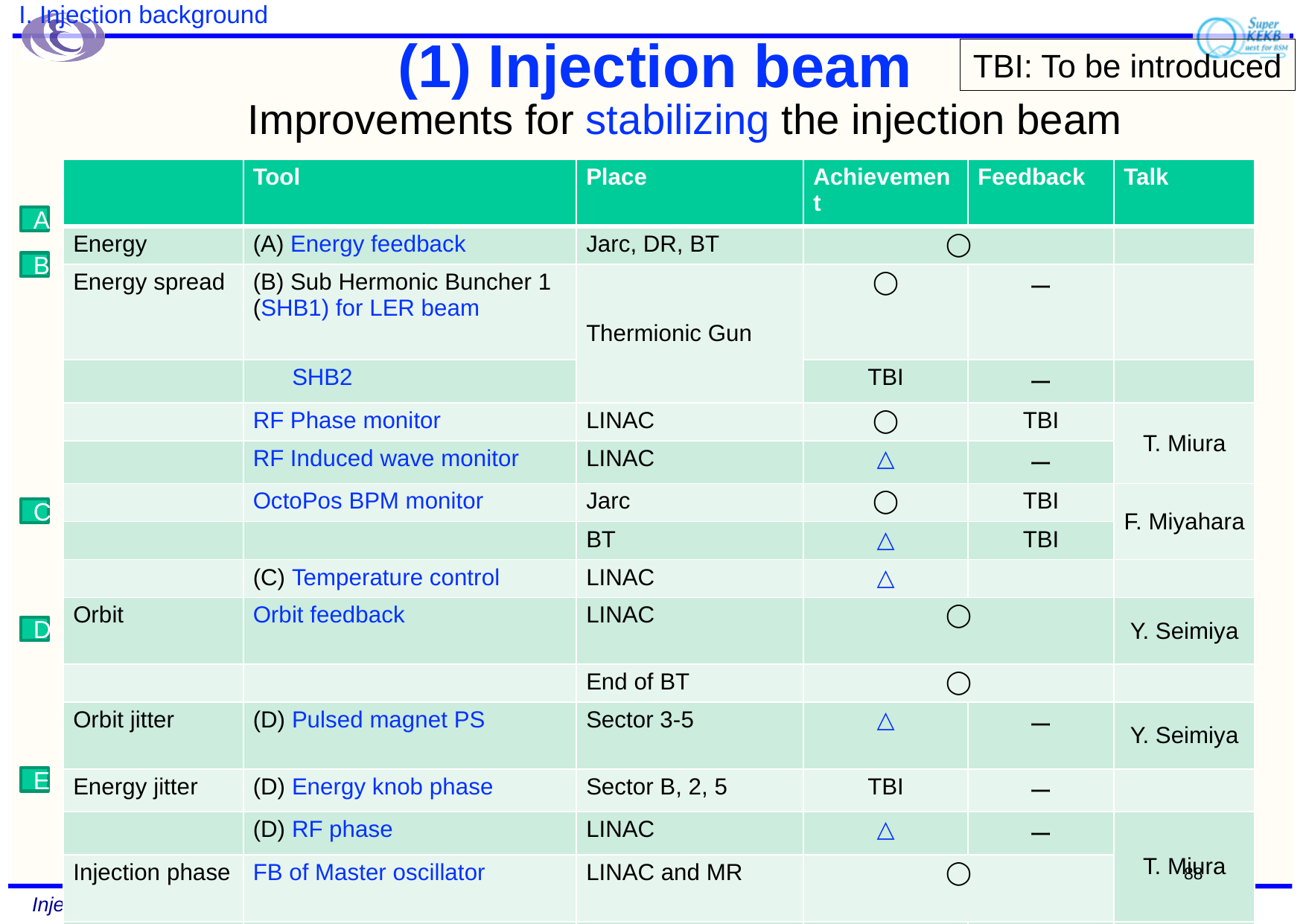

I. Injection background
# (1) Injection beam
TBI: To be introduced
Improvements for stabilizing the injection beam
|  | Tool | Place | Achievement | Feedback | Talk |
| --- | --- | --- | --- | --- | --- |
| Energy | (A) Energy feedback | Jarc, DR, BT | ◯ |  |  |
| Energy spread | (B) Sub Hermonic Buncher 1 (SHB1) for LER beam | Thermionic Gun | ◯ | ー |  |
|  | SHB2 |  | TBI | ー |  |
|  | RF Phase monitor | LINAC | ◯ | TBI | T. Miura |
|  | RF Induced wave monitor | LINAC | △ | ー |  |
|  | OctoPos BPM monitor | Jarc | ◯ | TBI | F. Miyahara |
|  |  | BT | △ | TBI |  |
|  | (C) Temperature control | LINAC | △ |  |  |
| Orbit | Orbit feedback | LINAC | ◯ |  | Y. Seimiya |
|  |  | End of BT | ◯ |  |  |
| Orbit jitter | (D) Pulsed magnet PS | Sector 3-5 | △ | ー | Y. Seimiya |
| Energy jitter | (D) Energy knob phase | Sector B, 2, 5 | TBI | ー |  |
|  | (D) RF phase | LINAC | △ | ー | T. Miura |
| Injection phase | FB of Master oscillator | LINAC and MR | ◯ |  |  |
| Emittance | (E) e- RF gun | RF Gun | △(Stability) | TBI | R. Zhang |
|  | e+ DR | DR | ◯ | ー |  |
|  | (E) Wire scanner | LINAC, BT | ◯ | ー | Y. Seimiya |
|  |  | End of BT | △ | ー | T. Mori |
A
B
C
D
E
88
31.Jan.2020, N. Iida